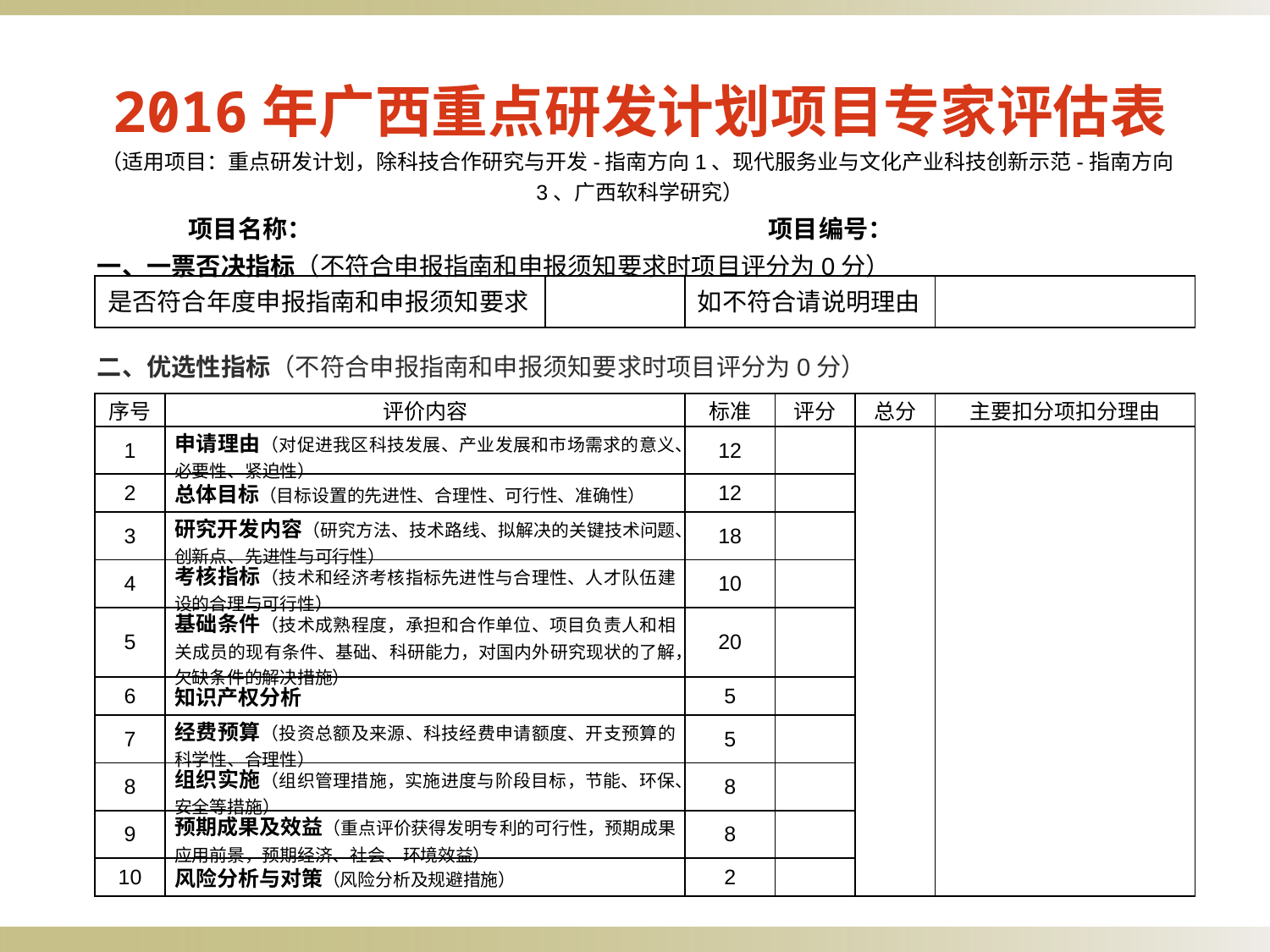

2016年广西重点研发计划项目专家评估表
（适用项目：重点研发计划，除科技合作研究与开发-指南方向1、现代服务业与文化产业科技创新示范-指南方向3、广西软科学研究）

项目名称：                                                                                项目编号：
一、一票否决指标（不符合申报指南和申报须知要求时项目评分为0分）
| 是否符合年度申报指南和申报须知要求 |  | 如不符合请说明理由 |  |
| --- | --- | --- | --- |
二、优选性指标（不符合申报指南和申报须知要求时项目评分为0分）
| 序号 | 评价内容 | 标准 | 评分 | 总分 | 主要扣分项扣分理由 |
| --- | --- | --- | --- | --- | --- |
| 1 | 申请理由（对促进我区科技发展、产业发展和市场需求的意义、必要性、紧迫性） | 12 |  |  |  |
| 2 | 总体目标（目标设置的先进性、合理性、可行性、准确性） | 12 |  |  |  |
| 3 | 研究开发内容（研究方法、技术路线、拟解决的关键技术问题、创新点、先进性与可行性） | 18 |  |  |  |
| 4 | 考核指标（技术和经济考核指标先进性与合理性、人才队伍建设的合理与可行性） | 10 |  |  |  |
| 5 | 基础条件（技术成熟程度，承担和合作单位、项目负责人和相关成员的现有条件、基础、科研能力，对国内外研究现状的了解，欠缺条件的解决措施） | 20 |  |  |  |
| 6 | 知识产权分析 | 5 |  |  |  |
| 7 | 经费预算（投资总额及来源、科技经费申请额度、开支预算的科学性、合理性） | 5 |  |  |  |
| 8 | 组织实施（组织管理措施，实施进度与阶段目标，节能、环保、安全等措施） | 8 |  |  |  |
| 9 | 预期成果及效益（重点评价获得发明专利的可行性，预期成果应用前景，预期经济、社会、环境效益） | 8 |  |  |  |
| 10 | 风险分析与对策（风险分析及规避措施） | 2 |  |  |  |